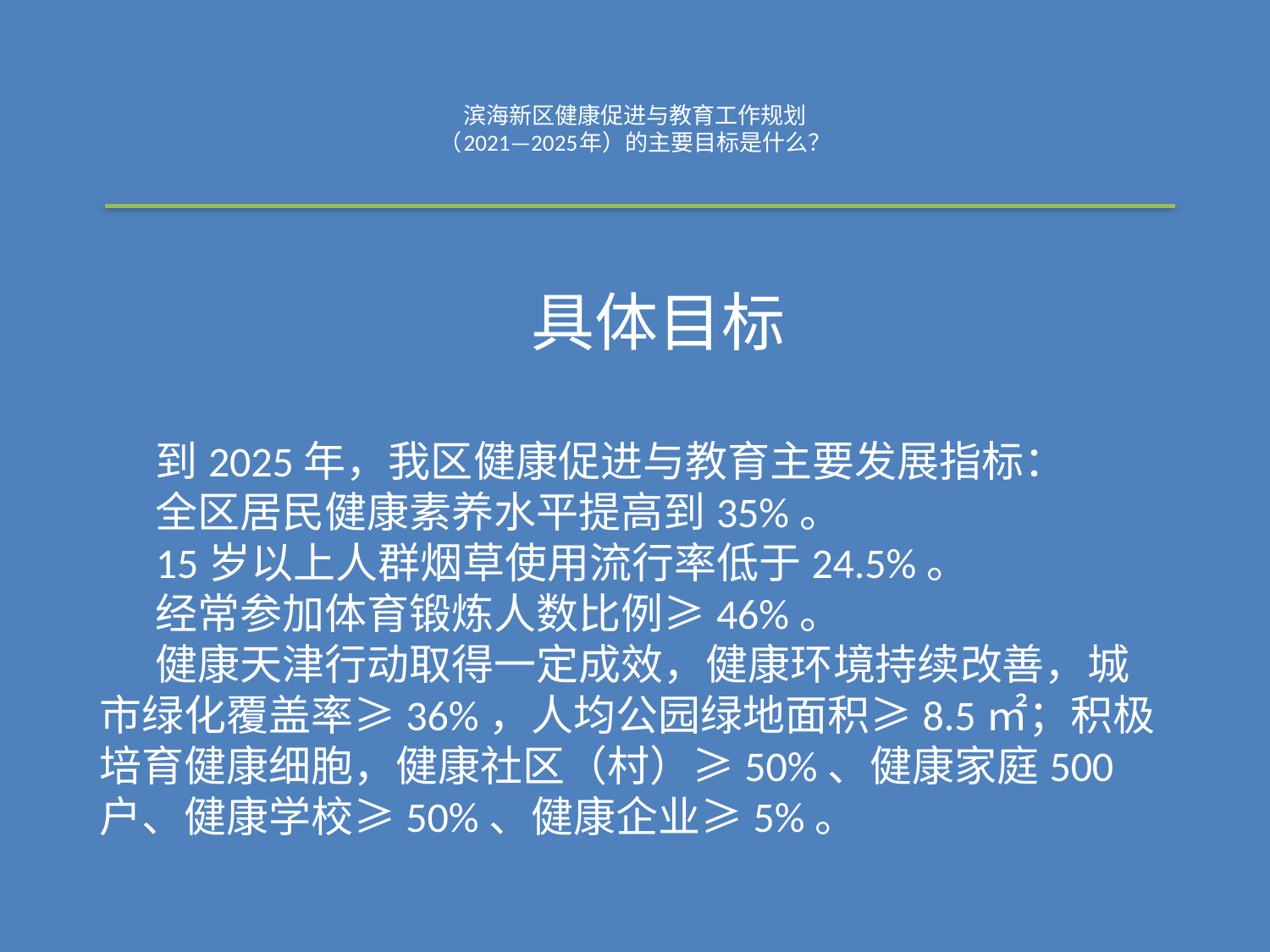

# 滨海新区健康促进与教育工作规划 （2021—2025年）的主要目标是什么？
具体目标

到2025年，我区健康促进与教育主要发展指标：
全区居民健康素养水平提高到35%。
15岁以上人群烟草使用流行率低于24.5%。
经常参加体育锻炼人数比例≥46%。
健康天津行动取得一定成效，健康环境持续改善，城市绿化覆盖率≥36%，人均公园绿地面积≥8.5㎡；积极培育健康细胞，健康社区（村）≥50%、健康家庭500户、健康学校≥50%、健康企业≥5%。